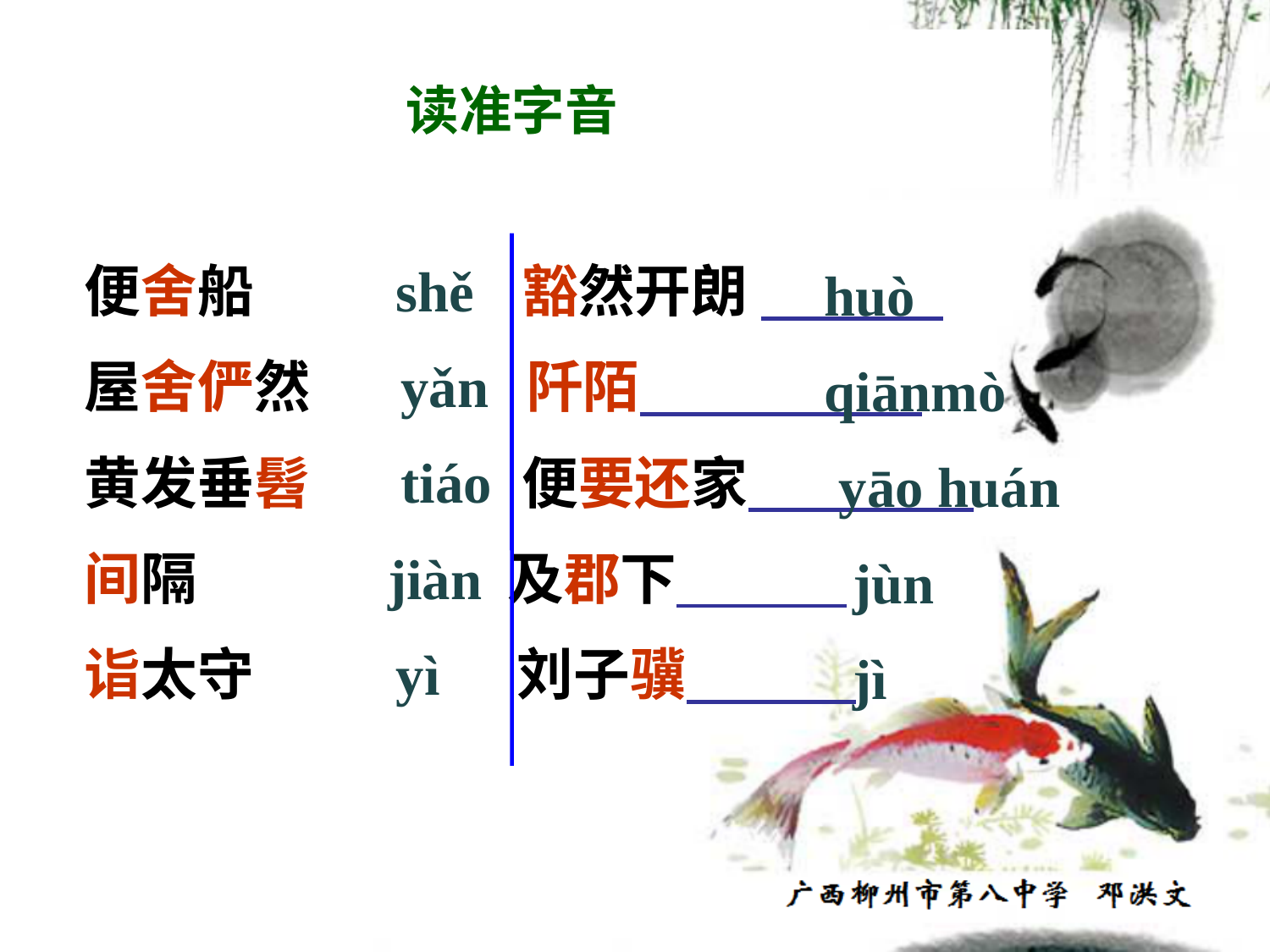

# 读准字音

　    shě
　　yǎn
　　tiáo
        jiàn
　    yì

便舍船　　            豁然开朗
屋舍俨然　　        阡陌
黄发垂髫　            便要还家
间隔                        及郡下
诣太守      　          刘子骥

huò
qiānmò
 yāo huán
  jùn
  jì